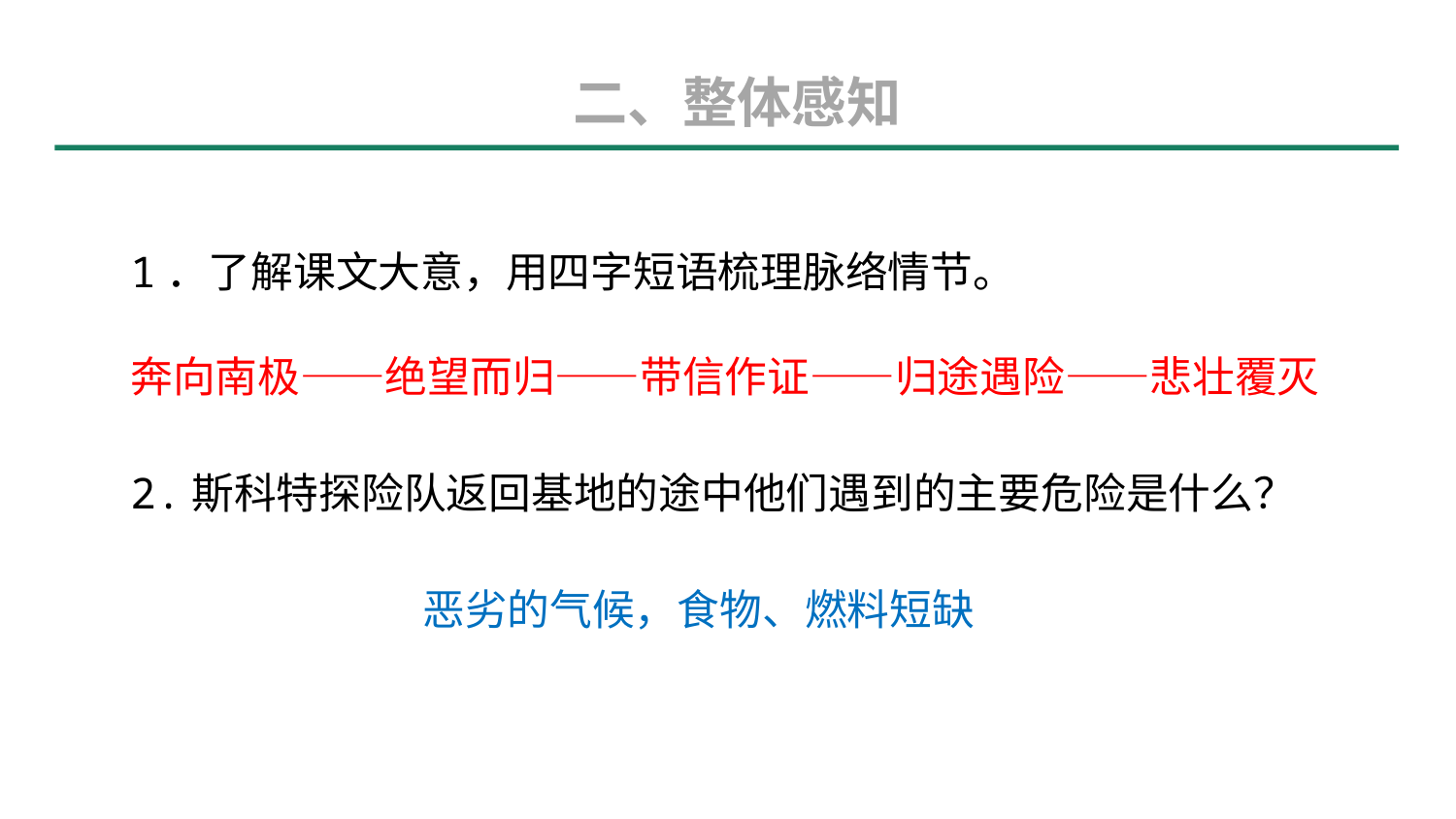

二、整体感知

1．了解课文大意，用四字短语梳理脉络情节。
奔向南极——绝望而归——带信作证——归途遇险——悲壮覆灭
2.斯科特探险队返回基地的途中他们遇到的主要危险是什么？
恶劣的气候，食物、燃料短缺